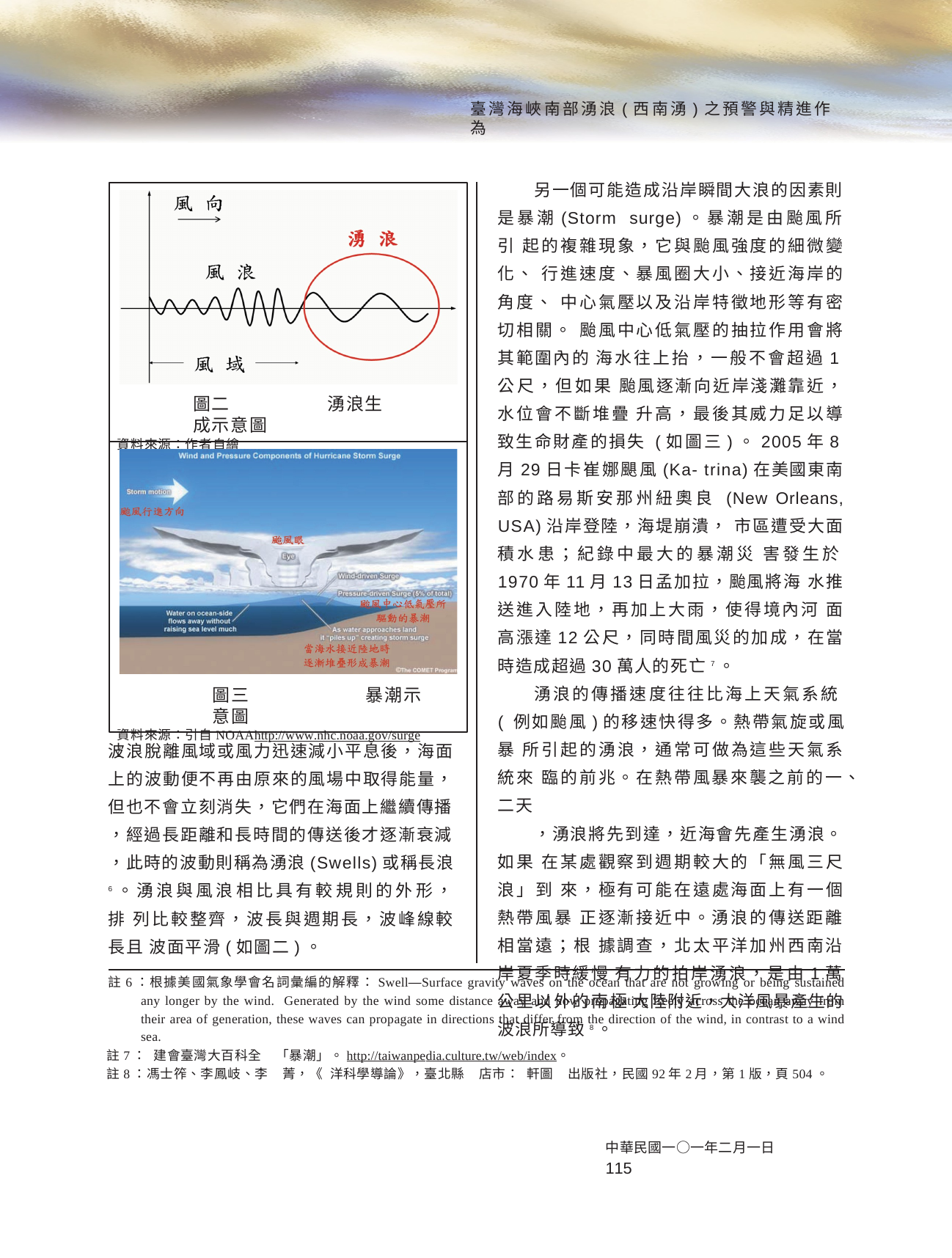

臺灣海峽南部湧浪(西南湧)之預警與精進作為
另一個可能造成沿岸瞬間大浪的因素則 是暴潮(Storm  surge)。暴潮是由颱風所引 起的複雜現象，它與颱風強度的細微變化、 行進速度、暴風圈大小、接近海岸的角度、 中心氣壓以及沿岸特徵地形等有密切相關。 颱風中心低氣壓的抽拉作用會將其範圍內的 海水往上抬，一般不會超過1公尺，但如果 颱風逐漸向近岸淺灘靠近，水位會不斷堆疊 升高，最後其威力足以導致生命財產的損失 (如圖三)。2005年8月29日卡崔娜颶風(Ka- trina)在美國東南部的路易斯安那州紐奧良 (New Orleans, USA)沿岸登陸，海堤崩潰， 市區遭受大面積水患；紀錄中最大的暴潮災 害發生於1970年11月13日孟加拉，颱風將海 水推送進入陸地，再加上大雨，使得境內河 面高漲達12公尺，同時間風災的加成，在當 時造成超過30萬人的死亡7。
湧浪的傳播速度往往比海上天氣系統( 例如颱風)的移速快得多。熱帶氣旋或風暴 所引起的湧浪，通常可做為這些天氣系統來 臨的前兆。在熱帶風暴來襲之前的一、二天
，湧浪將先到達，近海會先產生湧浪。如果 在某處觀察到週期較大的「無風三尺浪」到 來，極有可能在遠處海面上有一個熱帶風暴 正逐漸接近中。湧浪的傳送距離相當遠；根 據調查，北太平洋加州西南沿岸夏季時緩慢 有力的拍岸湧浪，是由1萬公里以外的南極 大陸附近，大洋風暴產生的波浪所導致8。

圖二	湧浪生成示意圖
資料來源：作者自繪

圖三	暴潮示意圖
資料來源：引自NOAAhttp://www.nhc.noaa.gov/surge/
波浪脫離風域或風力迅速減小平息後，海面 上的波動便不再由原來的風場中取得能量， 但也不會立刻消失，它們在海面上繼續傳播

，經過長距離和長時間的傳送後才逐漸衰減
，此時的波動則稱為湧浪(Swells)或稱長浪 6。湧浪與風浪相比具有較規則的外形，排 列比較整齊，波長與週期長，波峰線較長且 波面平滑(如圖二)。

註6：根據美國氣象學會名詞彙編的解釋：Swell—Surface gravity waves on the ocean that are not growing or being sustained any longer by the wind.  Generated by the wind some distance away and now propagating freely across the ocean away from their area of generation, these waves can propagate in directions that differ from the direction of the wind, in contrast to a wind sea.
註7：  建會臺灣大百科全    「暴潮」。http://taiwanpedia.culture.tw/web/index。
註8：馮士筰、李鳳岐、李    菁，《  洋科學導論》，臺北縣    店市：  軒圖    出版社，民國92年2月，第1版，頁504。
中華民國一○一年二月一日	115